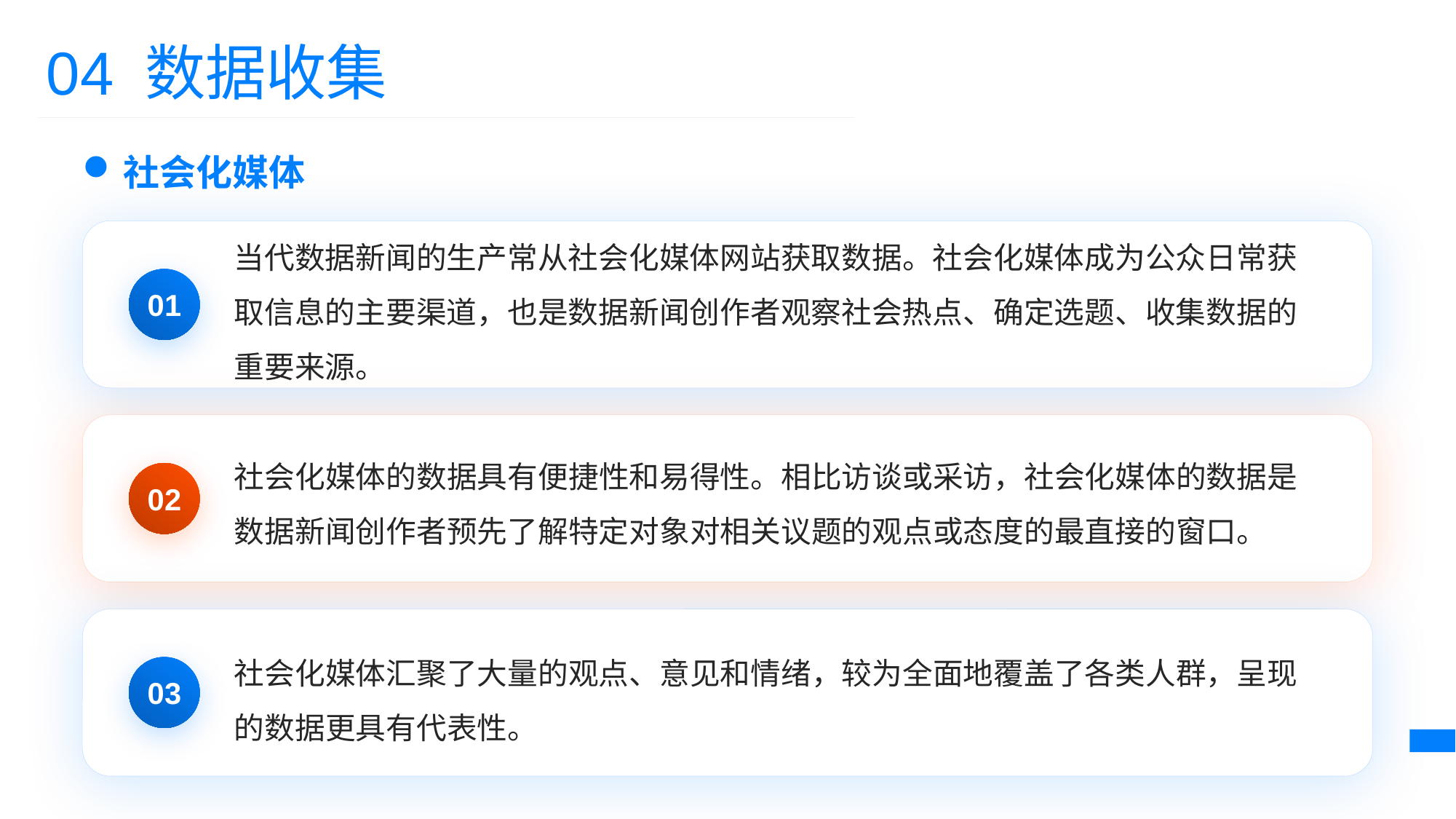

04 数据收集
社会化媒体
当代数据新闻的生产常从社会化媒体网站获取数据。社会化媒体成为公众日常获取信息的主要渠道，也是数据新闻创作者观察社会热点、确定选题、收集数据的重要来源。

01

社会化媒体的数据具有便捷性和易得性。相比访谈或采访，社会化媒体的数据是数据新闻创作者预先了解特定对象对相关议题的观点或态度的最直接的窗口。
02

社会化媒体汇聚了大量的观点、意见和情绪，较为全面地覆盖了各类人群，呈现的数据更具有代表性。
03